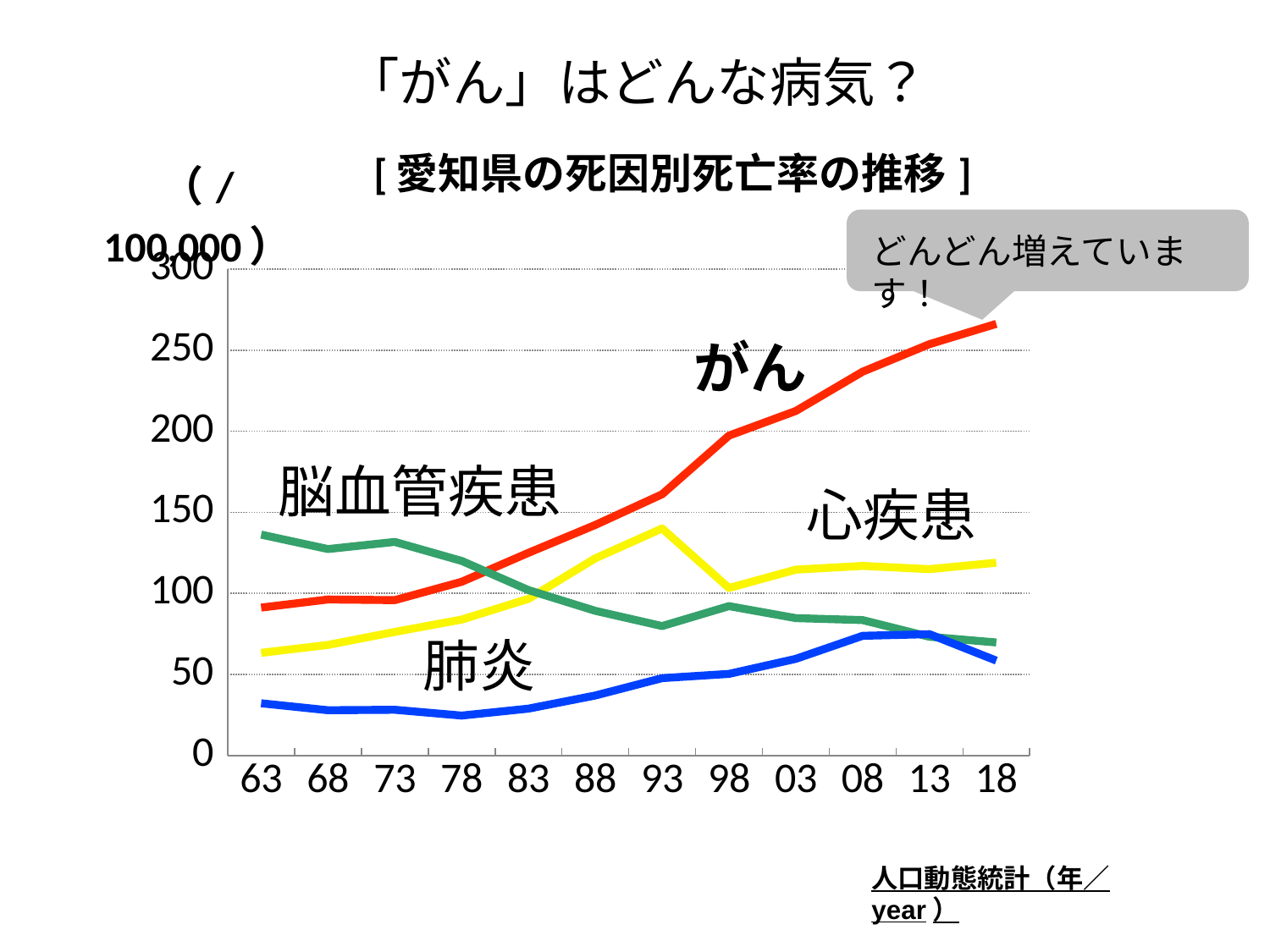

「がん」はどんな病気？

### Chart: [愛知県の死因別死亡率の推移]

| Category | がん | 心疾患 | 脳血管疾患 | 肺炎 |
|---|---|---|---|---|
| 63 | 91.2 | 63.3 | 136.2 | 32.2 |
| 68 | 96.2 | 68.2 | 127.3 | 27.9 |
| 73 | 95.8 | 76.2 | 131.7 | 28.2 |
| 78 | 107.1 | 83.8 | 120.0 | 24.6 |
| 83 | 125.0 | 96.6 | 102.0 | 28.9 |
| 88 | 142.2 | 121.6 | 89.2 | 37.0 |
| 93 | 161.1 | 140.0 | 79.8 | 47.7 |
| 98 | 197.3 | 103.3 | 92.1 | 50.3 |
| 03 | 212.5 | 114.6 | 84.7 | 59.6 |
| 08 | 236.7 | 116.9 | 83.5 | 73.8 |
| 13 | 253.7 | 114.9 | 73.2 | 74.8 |
| 18 | 266.2 | 118.9 | 69.7 | 58.5 |
どんどん増えています！
人口動態統計（年／year）